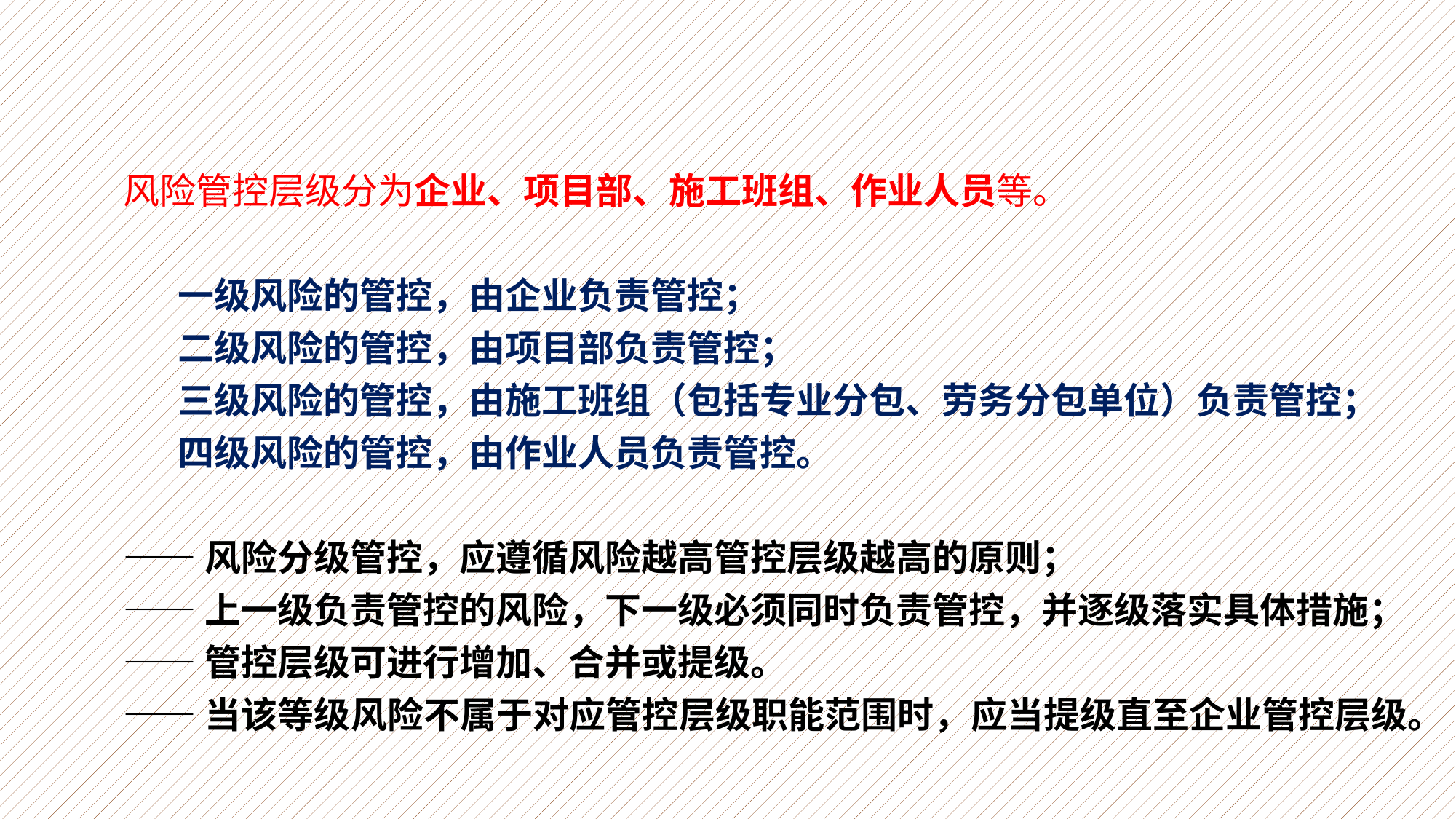

风险管控层级分为企业、项目部、施工班组、作业人员等。

	一级风险的管控，由企业负责管控；
	二级风险的管控，由项目部负责管控；
	三级风险的管控，由施工班组（包括专业分包、劳务分包单位）负责管控；
	四级风险的管控，由作业人员负责管控。

——风险分级管控，应遵循风险越高管控层级越高的原则；
——上一级负责管控的风险，下一级必须同时负责管控，并逐级落实具体措施；
——管控层级可进行增加、合并或提级。
——当该等级风险不属于对应管控层级职能范围时，应当提级直至企业管控层级。